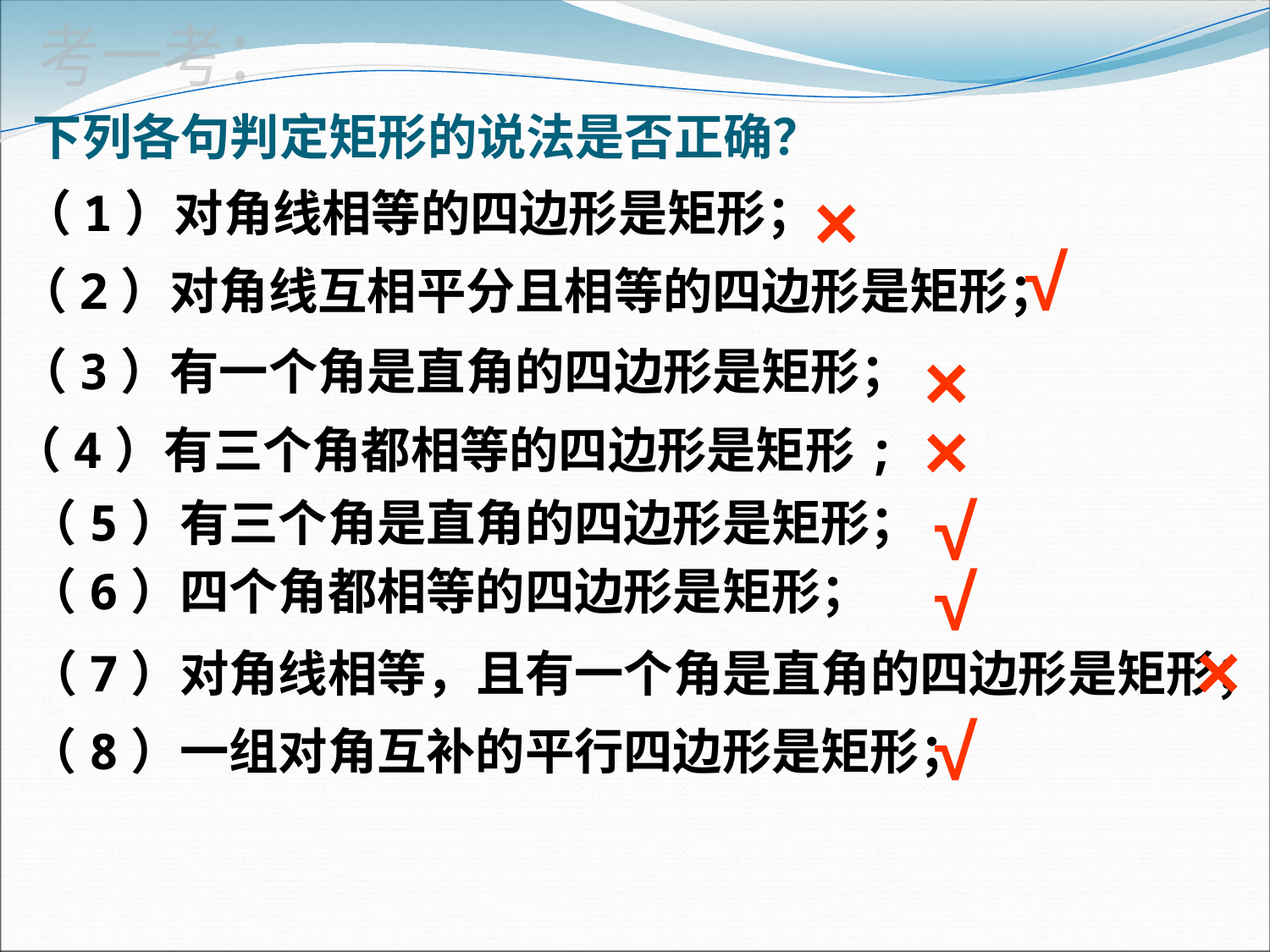

考一考：
下列各句判定矩形的说法是否正确？
×
（1）对角线相等的四边形是矩形；
√
（2）对角线互相平分且相等的四边形是矩形；
×
（3）有一个角是直角的四边形是矩形；
×
# （4）有三个角都相等的四边形是矩形;
√
（5）有三个角是直角的四边形是矩形；
√
（6）四个角都相等的四边形是矩形；
×
（7）对角线相等，且有一个角是直角的四边形是矩形；
√
（8）一组对角互补的平行四边形是矩形；